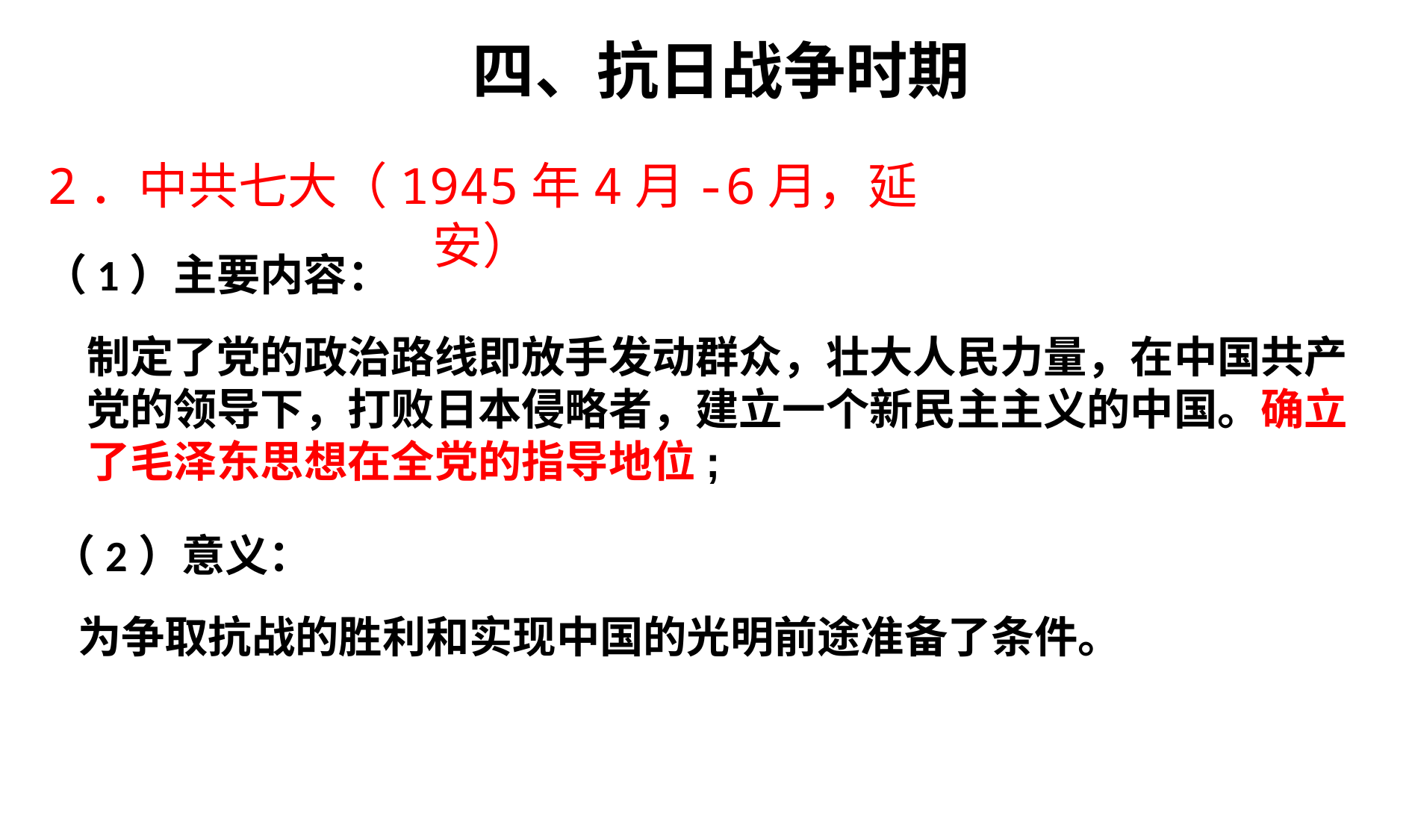

四、抗日战争时期
2．中共七大（1945年4月-6月，延安）
（1）主要内容：
制定了党的政治路线即放手发动群众，壮大人民力量，在中国共产党的领导下，打败日本侵略者，建立一个新民主主义的中国。确立了毛泽东思想在全党的指导地位;
（2）意义：
为争取抗战的胜利和实现中国的光明前途准备了条件。